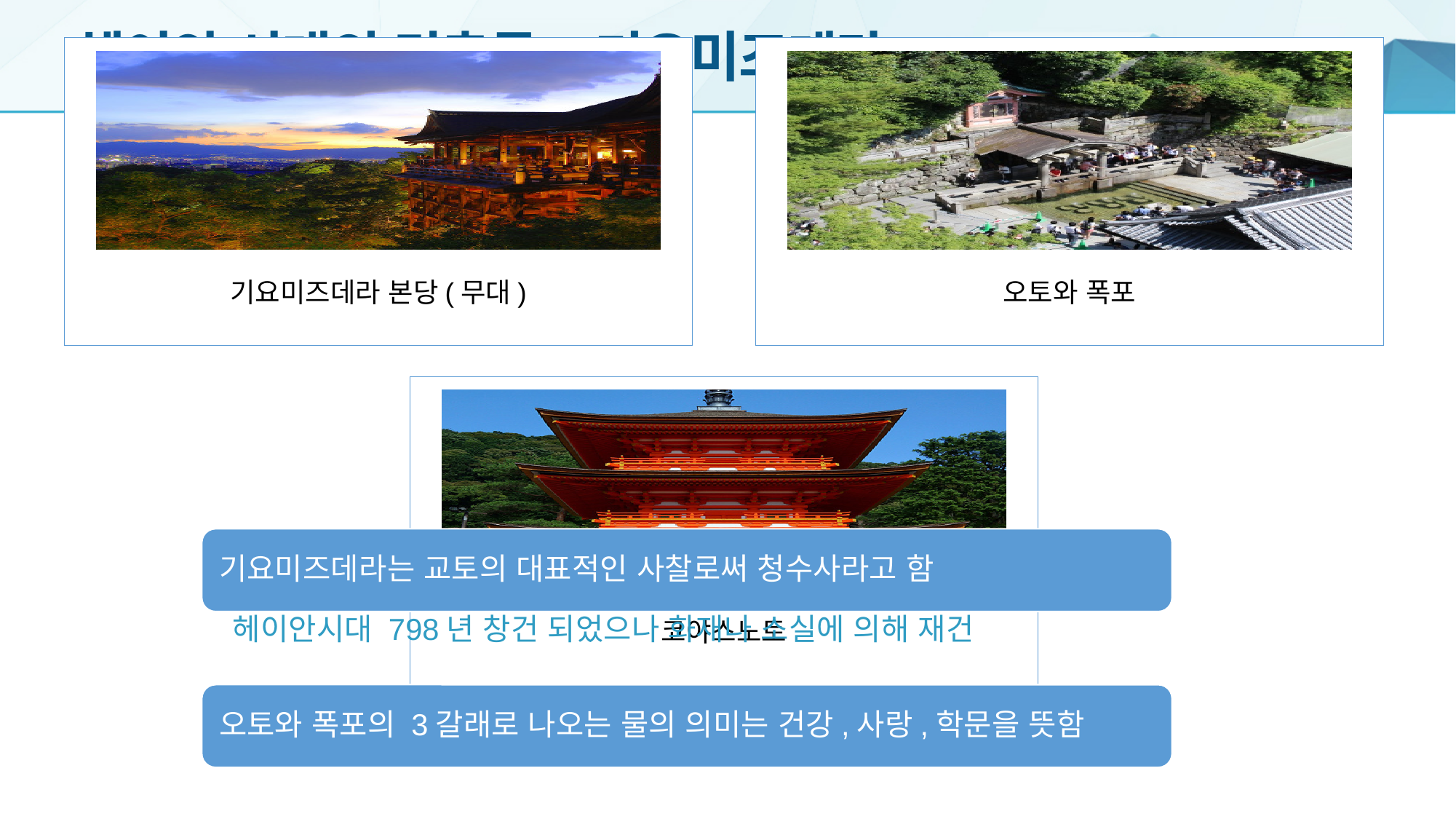

# 헤이안 시대의 건축물 – 기요미즈데라
기요미즈데라 본당(무대)
오토와 폭포
코야스노토
기요미즈데라는 교토의 대표적인 사찰로써 청수사라고 함

오토와 폭포의 3갈래로 나오는 물의 의미는 건강,사랑,학문을 뜻함
헤이안시대 798년 창건 되었으나 화재나 소실에 의해 재건